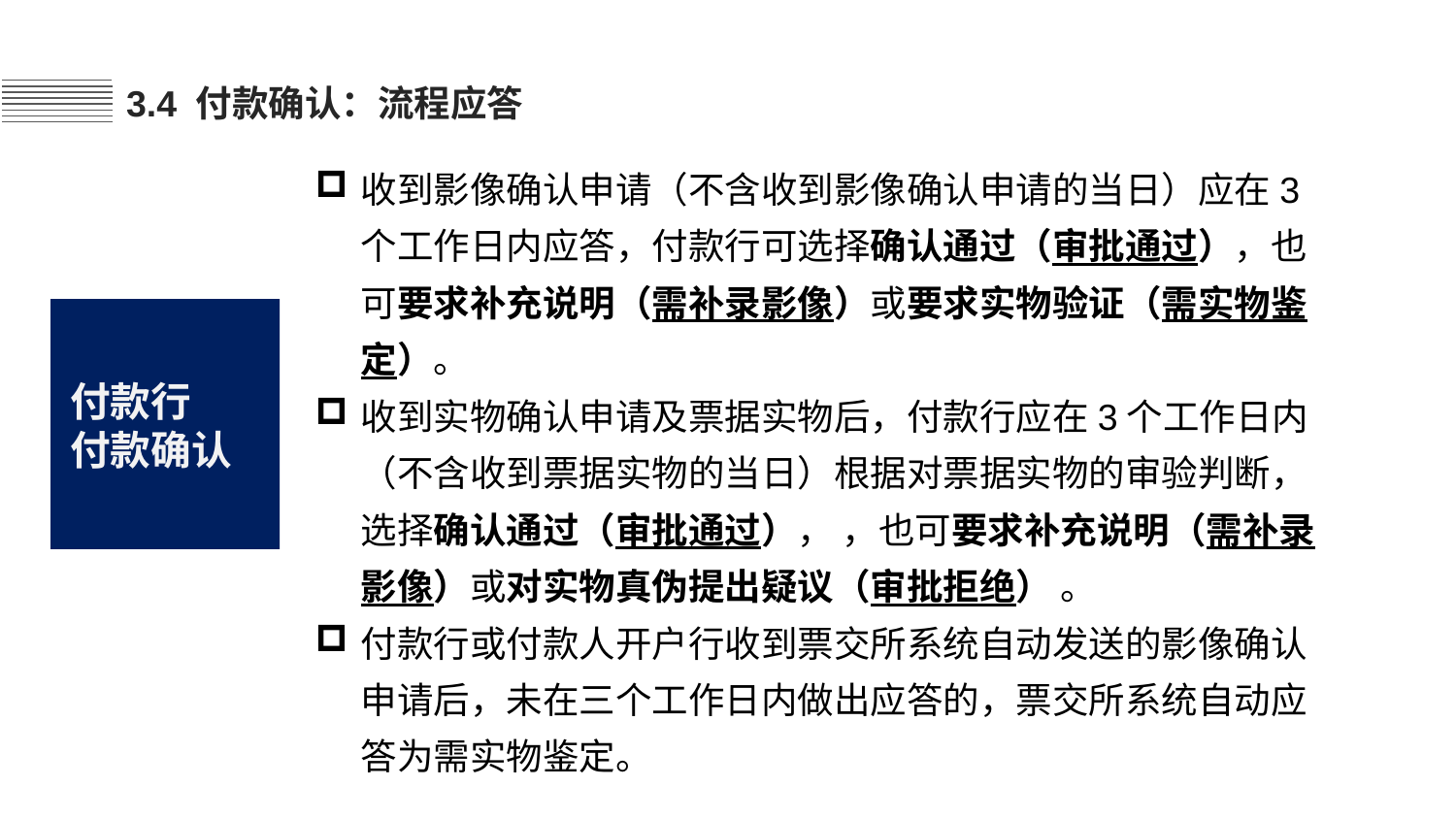

3.4 付款确认：流程应答
收到影像确认申请（不含收到影像确认申请的当日）应在3个工作日内应答，付款行可选择确认通过（审批通过），也可要求补充说明（需补录影像）或要求实物验证（需实物鉴定）。
收到实物确认申请及票据实物后，付款行应在3个工作日内（不含收到票据实物的当日）根据对票据实物的审验判断，选择确认通过（审批通过）， ，也可要求补充说明（需补录影像）或对实物真伪提出疑议（审批拒绝） 。
付款行或付款人开户行收到票交所系统自动发送的影像确认申请后，未在三个工作日内做出应答的，票交所系统自动应答为需实物鉴定。

付款行
付款确认